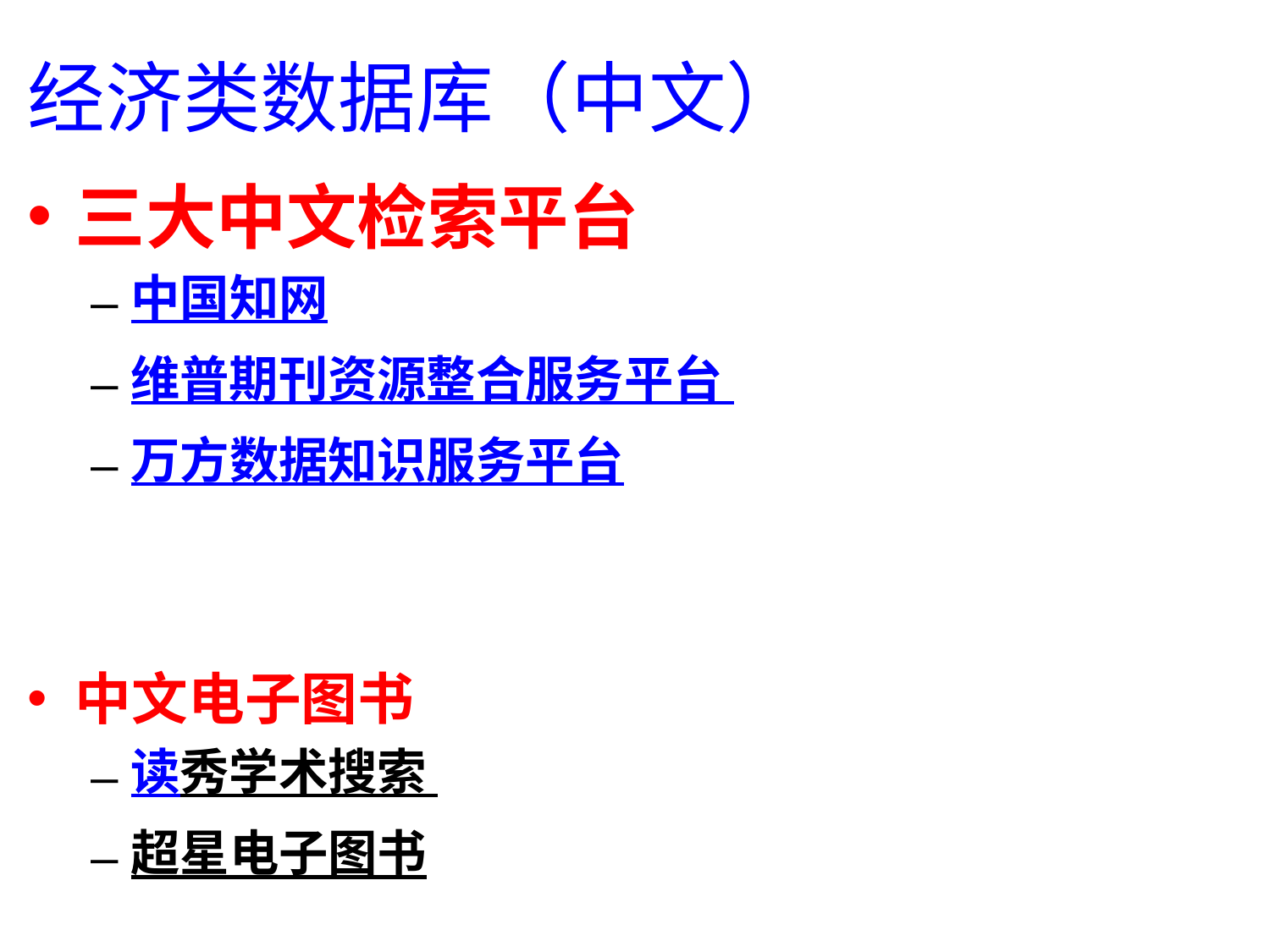

# 经济类数据库（中文）
三大中文检索平台
中国知网
维普期刊资源整合服务平台
万方数据知识服务平台

中文电子图书
读秀学术搜索
超星电子图书